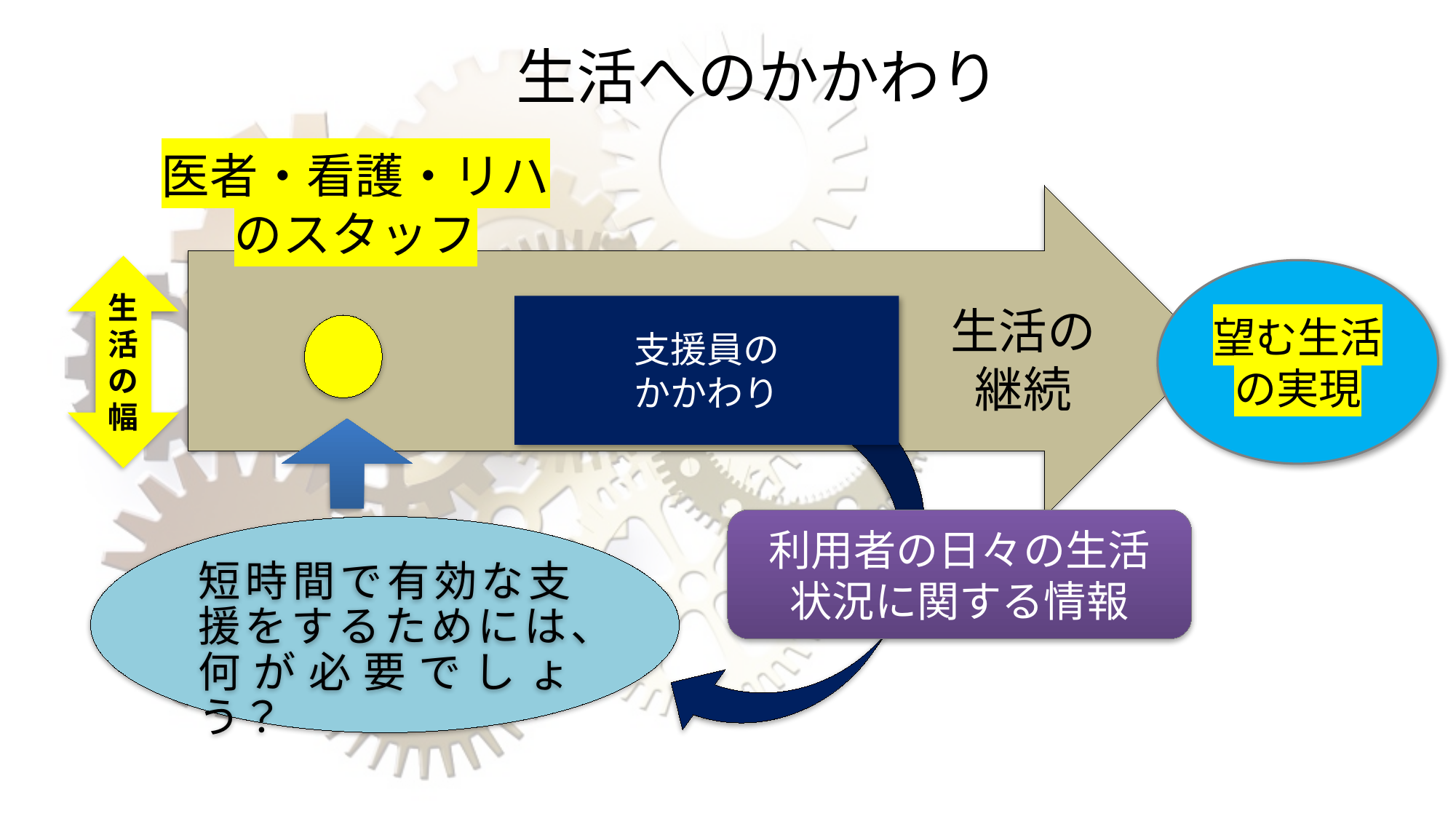

生活へのかかわり
医者・看護・リハ
のスタッフ

生活の継続
生活の幅
望む生活の実現
支援員の
かかわり

利用者の日々の生活
状況に関する情報

短時間で有効な支援をするためには、何が必要でしょう？